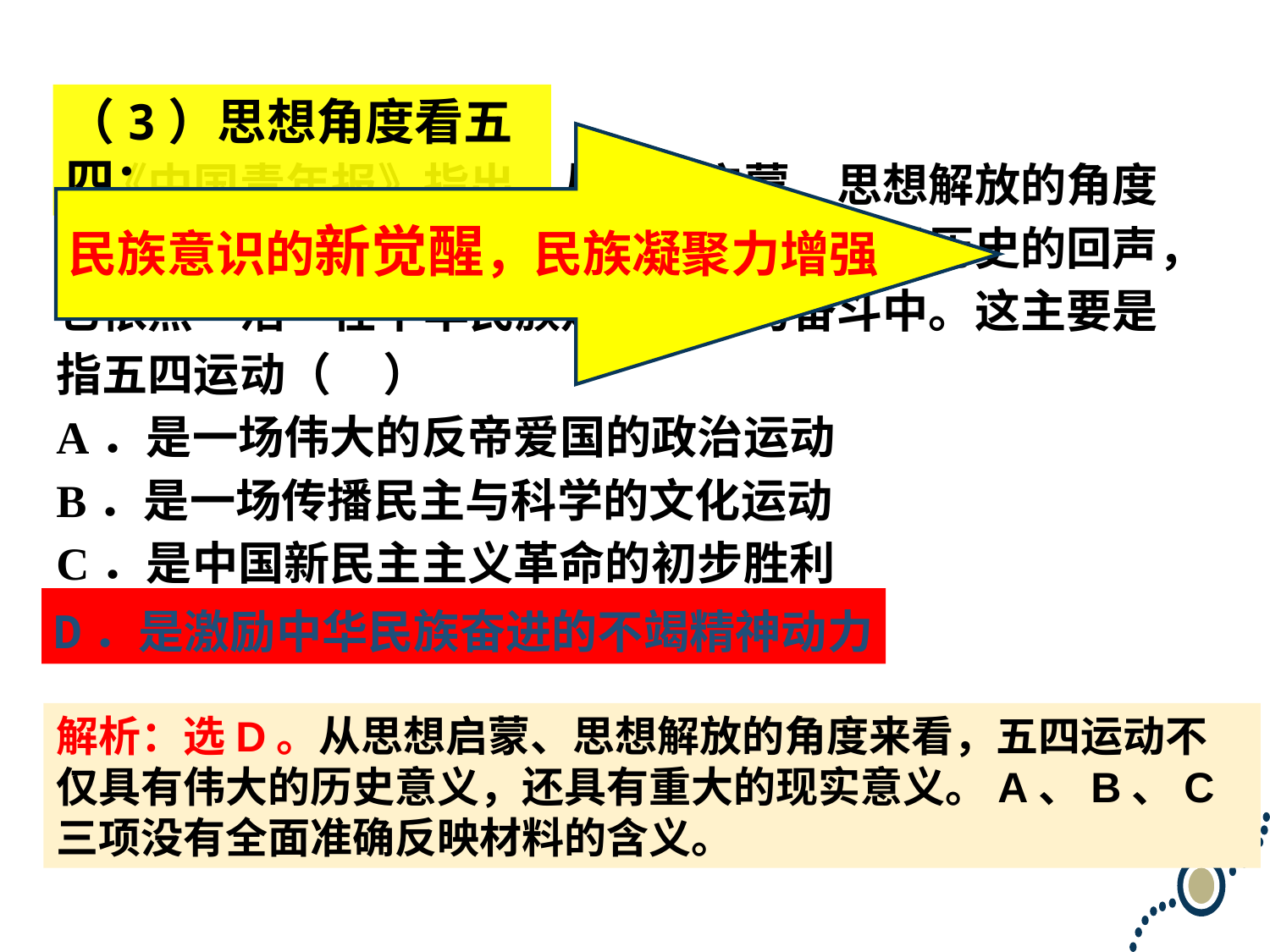

（3）思想角度看五四：
民族意识的新觉醒，民族凝聚力增强
　《中国青年报》指出，从思想启蒙、思想解放的角度来审视“五四”，可以说，“五四”并不是历史的回声，它依然“活”在中华民族走向未来的奋斗中。这主要是指五四运动（     ）
A．是一场伟大的反帝爱国的政治运动
B．是一场传播民主与科学的文化运动
C．是中国新民主主义革命的初步胜利
D．是激励中华民族奋进的不竭精神动力
D．是激励中华民族奋进的不竭精神动力
解析：选D。从思想启蒙、思想解放的角度来看，五四运动不仅具有伟大的历史意义，还具有重大的现实意义。A、B、C三项没有全面准确反映材料的含义。